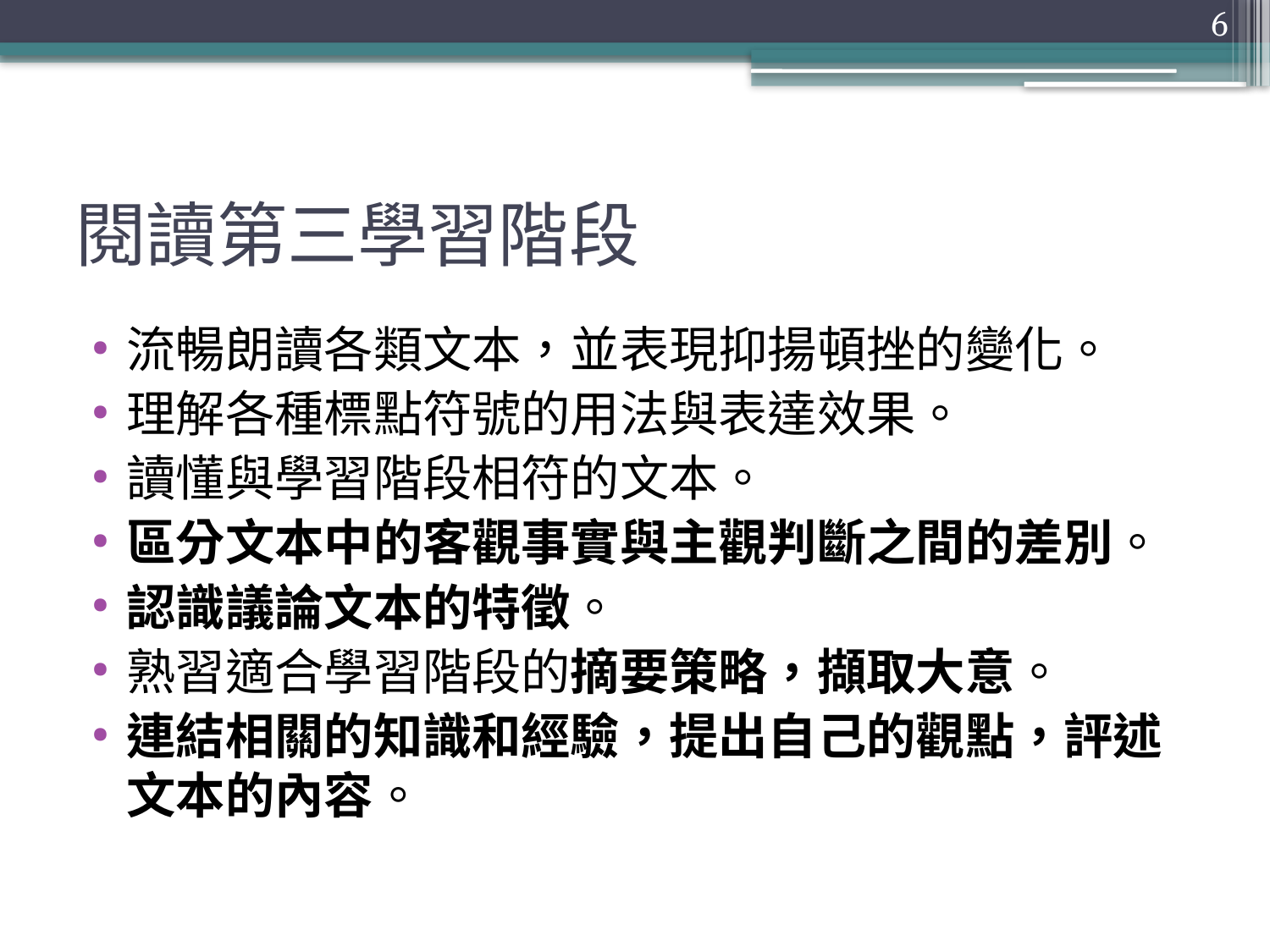

6

# 閱讀第三學習階段
流暢朗讀各類文本，並表現抑揚頓挫的變化。
理解各種標點符號的用法與表達效果。
讀懂與學習階段相符的文本。
區分文本中的客觀事實與主觀判斷之間的差別。
認識議論文本的特徵。
熟習適合學習階段的摘要策略，擷取大意。
連結相關的知識和經驗，提出自己的觀點，評述文本的內容。